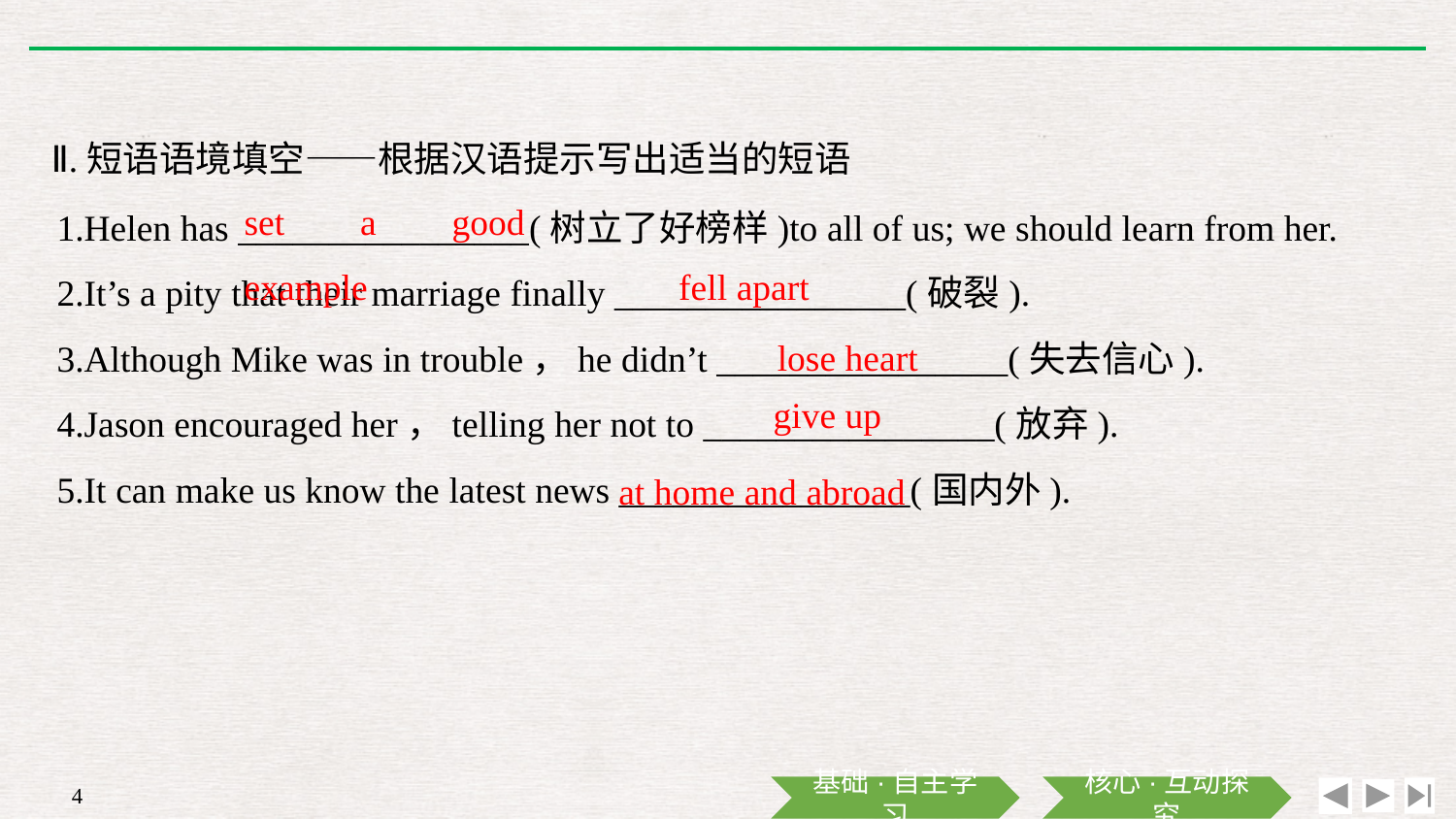

Ⅱ.短语语境填空——根据汉语提示写出适当的短语
set a good example
1.Helen has ________________(树立了好榜样)to all of us; we should learn from her.
2.It’s a pity that their marriage finally ________________(破裂).
3.Although Mike was in trouble，he didn’t ________________(失去信心).
4.Jason encouraged her，telling her not to ________________(放弃).
5.It can make us know the latest news ________________(国内外).
fell apart
lose heart
give up
at home and abroad